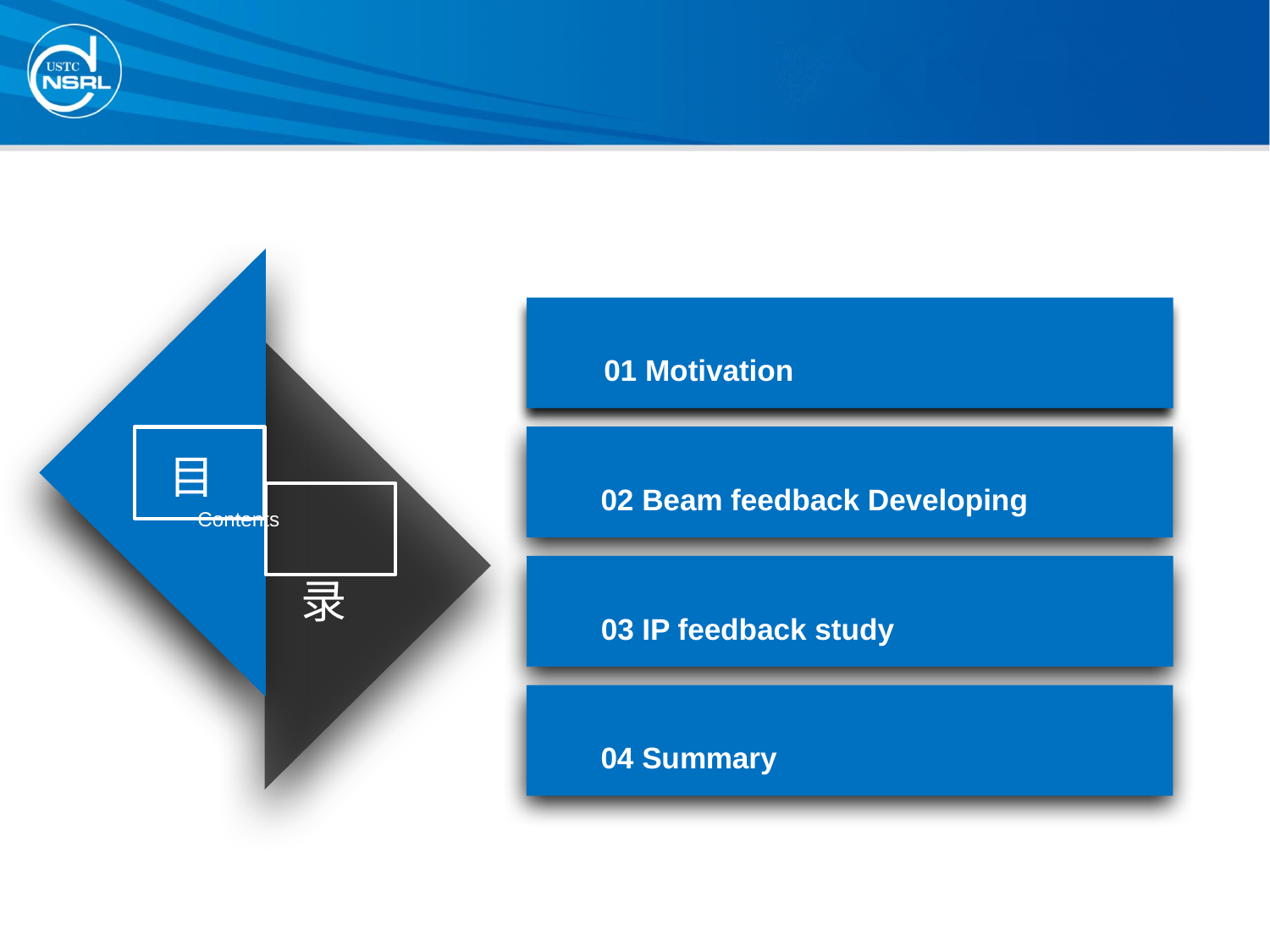

01 Motivation

目

02 Beam feedback Developing

Contents

录

03 IP feedback study

04 Summary